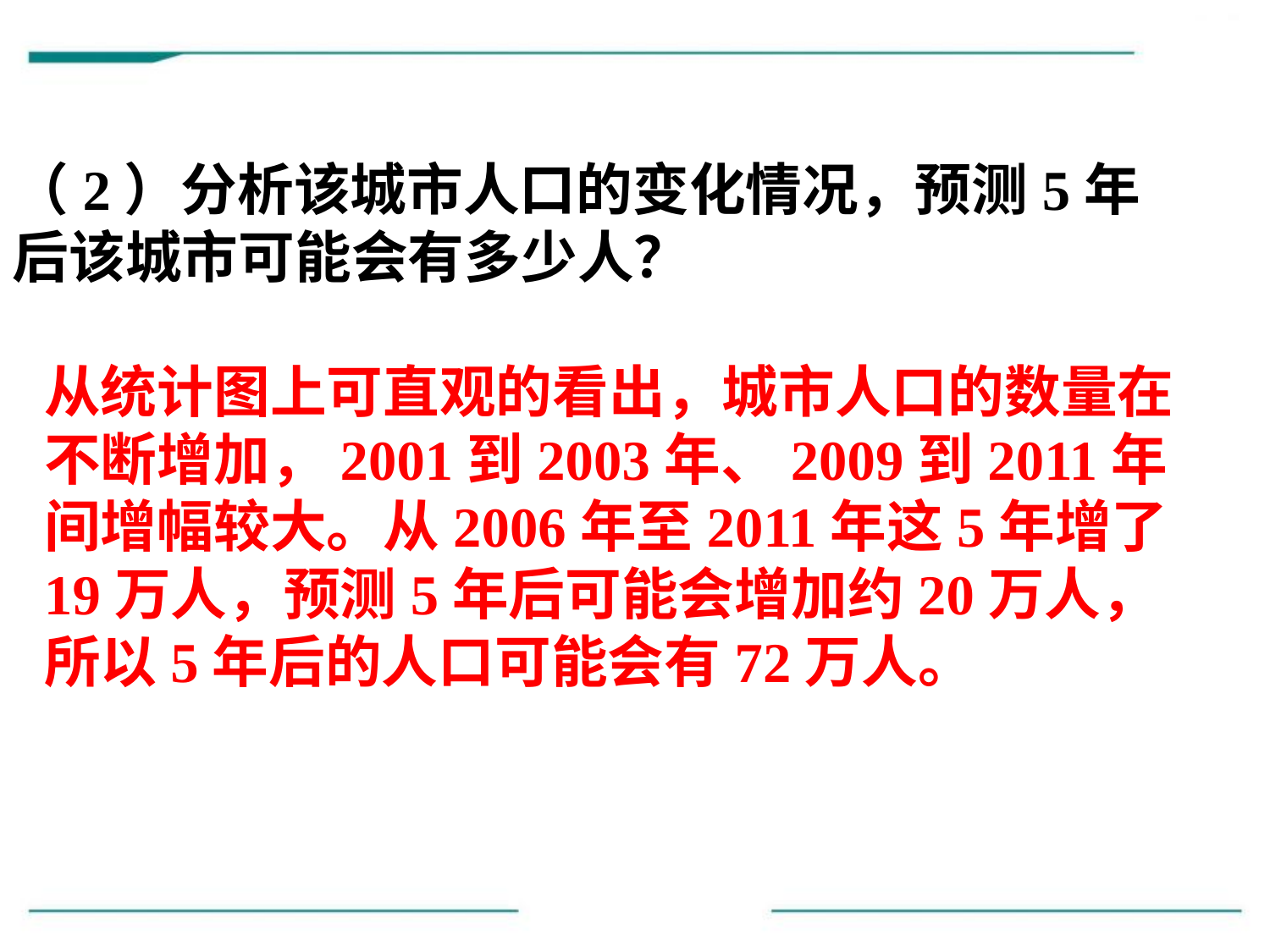

（2）分析该城市人口的变化情况，预测5年后该城市可能会有多少人？
从统计图上可直观的看出，城市人口的数量在不断增加，2001到2003年、2009到2011年间增幅较大。从2006年至2011年这5年增了19万人，预测5年后可能会增加约20万人，所以5年后的人口可能会有72万人。